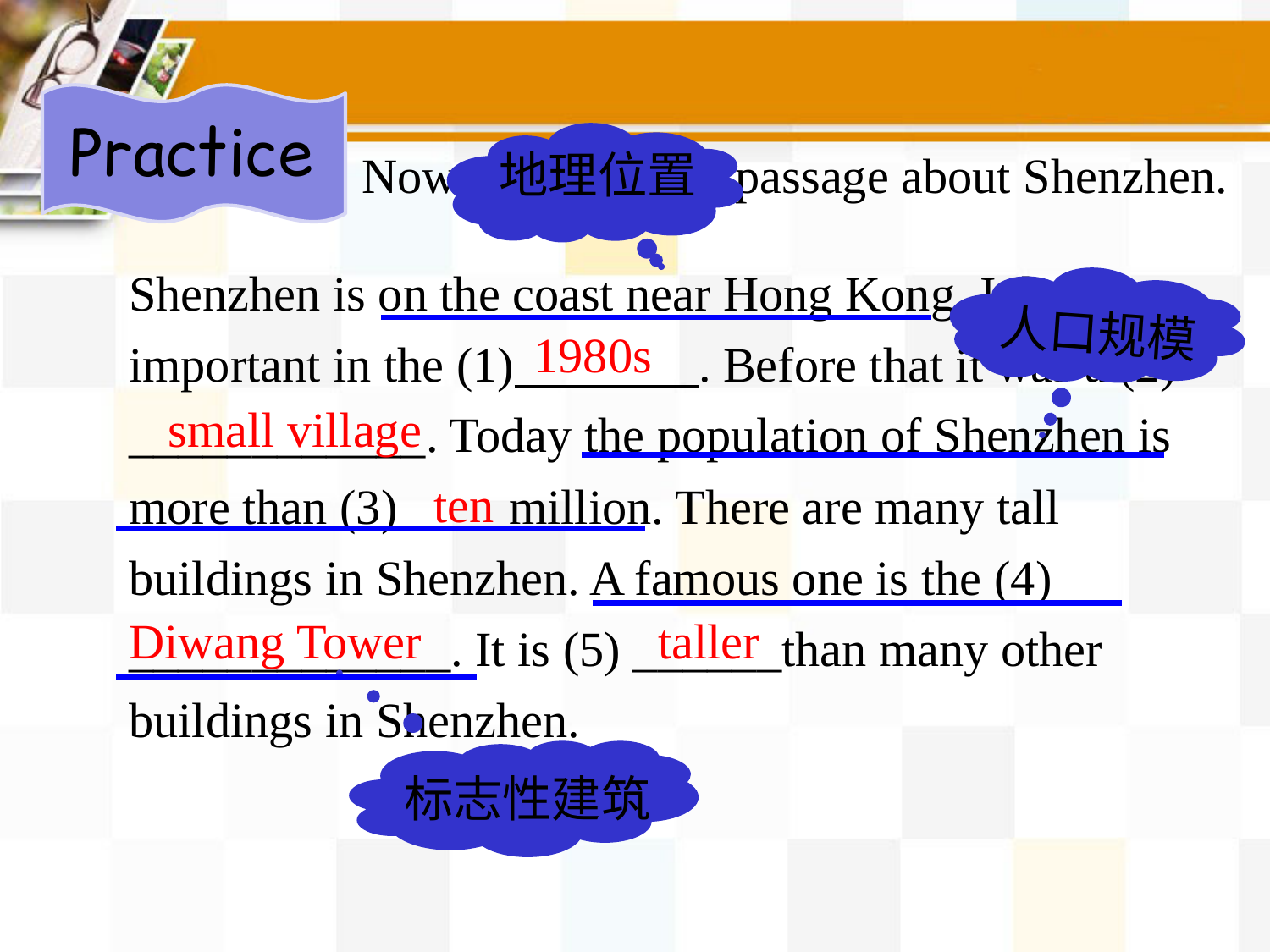

Practice

地理位置
Now complete the passage about Shenzhen.
Shenzhen is on the coast near Hong Kong. It became important in the (1)               . Before that it was a (2) ____________. Today the population of Shenzhen is more than (3) ____million. There are many tall buildings in Shenzhen. A famous one is the (4) _____________. It is (5) ______than many other buildings in Shenzhen.

人口规模
1980s
 small village
ten
Diwang Tower
taller

标志性建筑